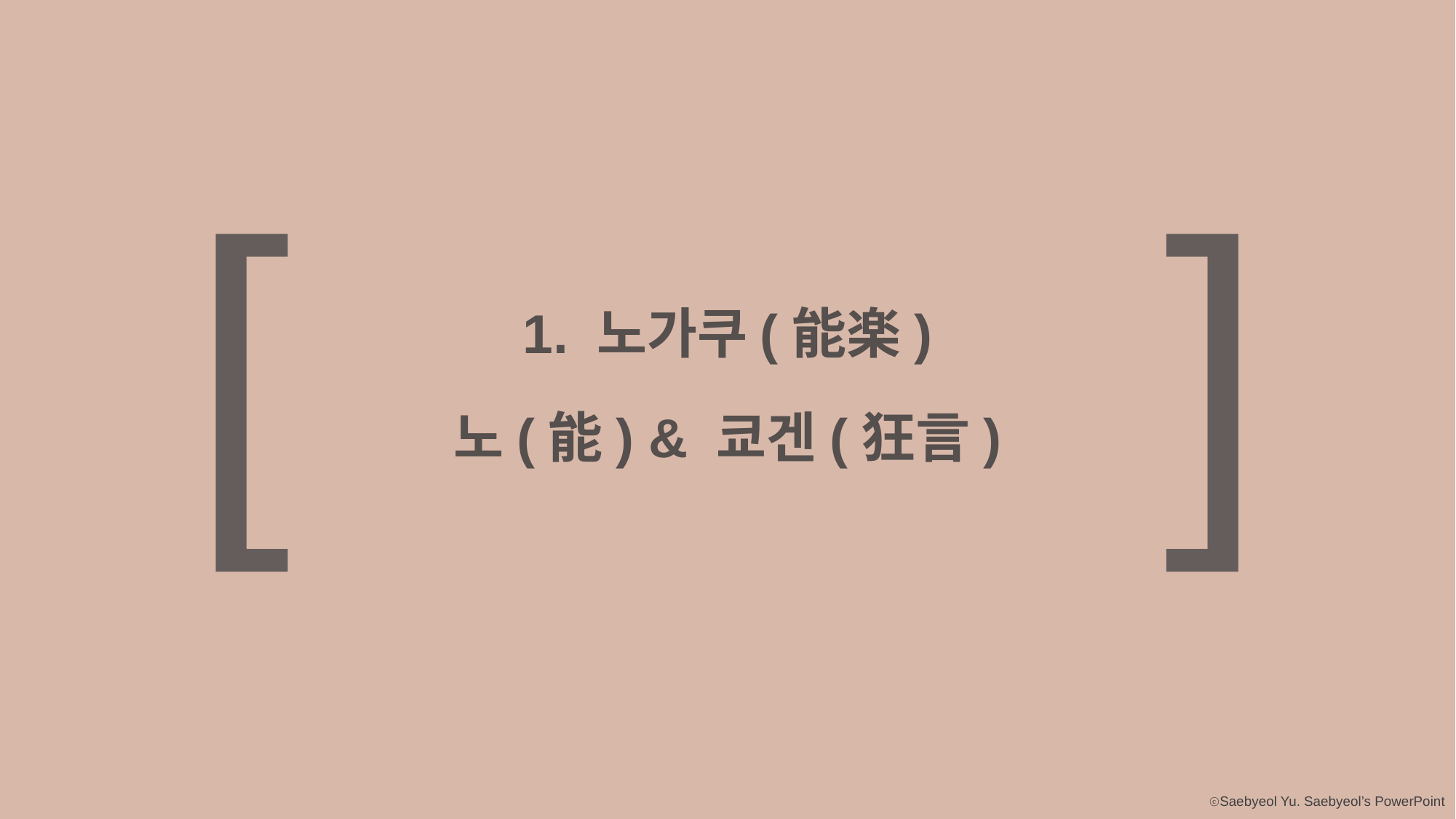

[
]
1. 노가쿠(能楽)
노(能) & 쿄겐(狂言)